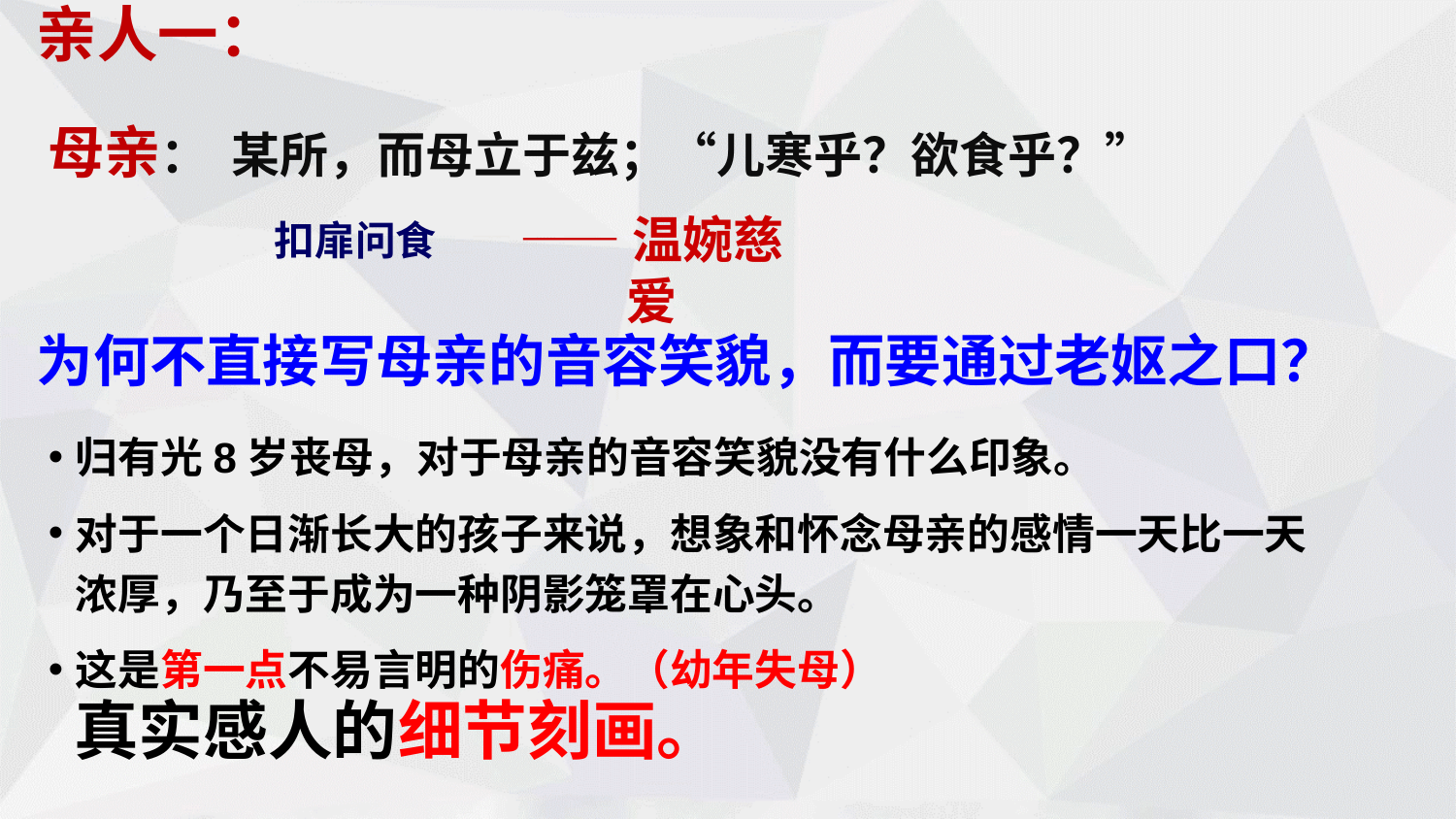

亲人一：
母亲：  某所，而母立于兹；“儿寒乎？欲食乎？”
——温婉慈爱
扣扉问食
为何不直接写母亲的音容笑貌，而要通过老妪之口？
归有光8岁丧母，对于母亲的音容笑貌没有什么印象。
对于一个日渐长大的孩子来说，想象和怀念母亲的感情一天比一天浓厚，乃至于成为一种阴影笼罩在心头。
这是第一点不易言明的伤痛。（幼年失母）
真实感人的细节刻画。